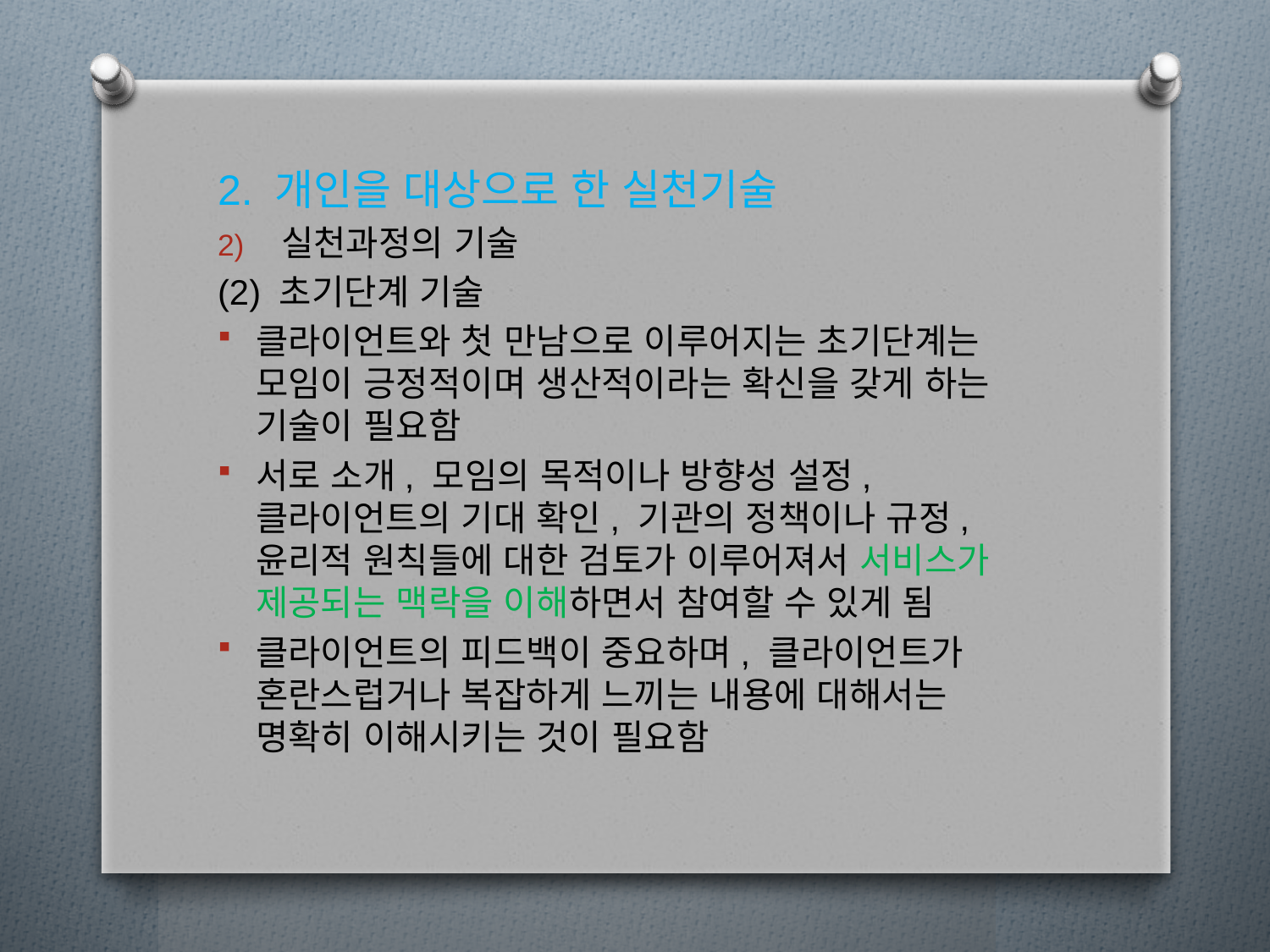

2. 개인을 대상으로 한 실천기술
실천과정의 기술
(2) 초기단계 기술
클라이언트와 첫 만남으로 이루어지는 초기단계는 모임이 긍정적이며 생산적이라는 확신을 갖게 하는 기술이 필요함
서로 소개, 모임의 목적이나 방향성 설정, 클라이언트의 기대 확인, 기관의 정책이나 규정, 윤리적 원칙들에 대한 검토가 이루어져서 서비스가 제공되는 맥락을 이해하면서 참여할 수 있게 됨
클라이언트의 피드백이 중요하며, 클라이언트가 혼란스럽거나 복잡하게 느끼는 내용에 대해서는 명확히 이해시키는 것이 필요함